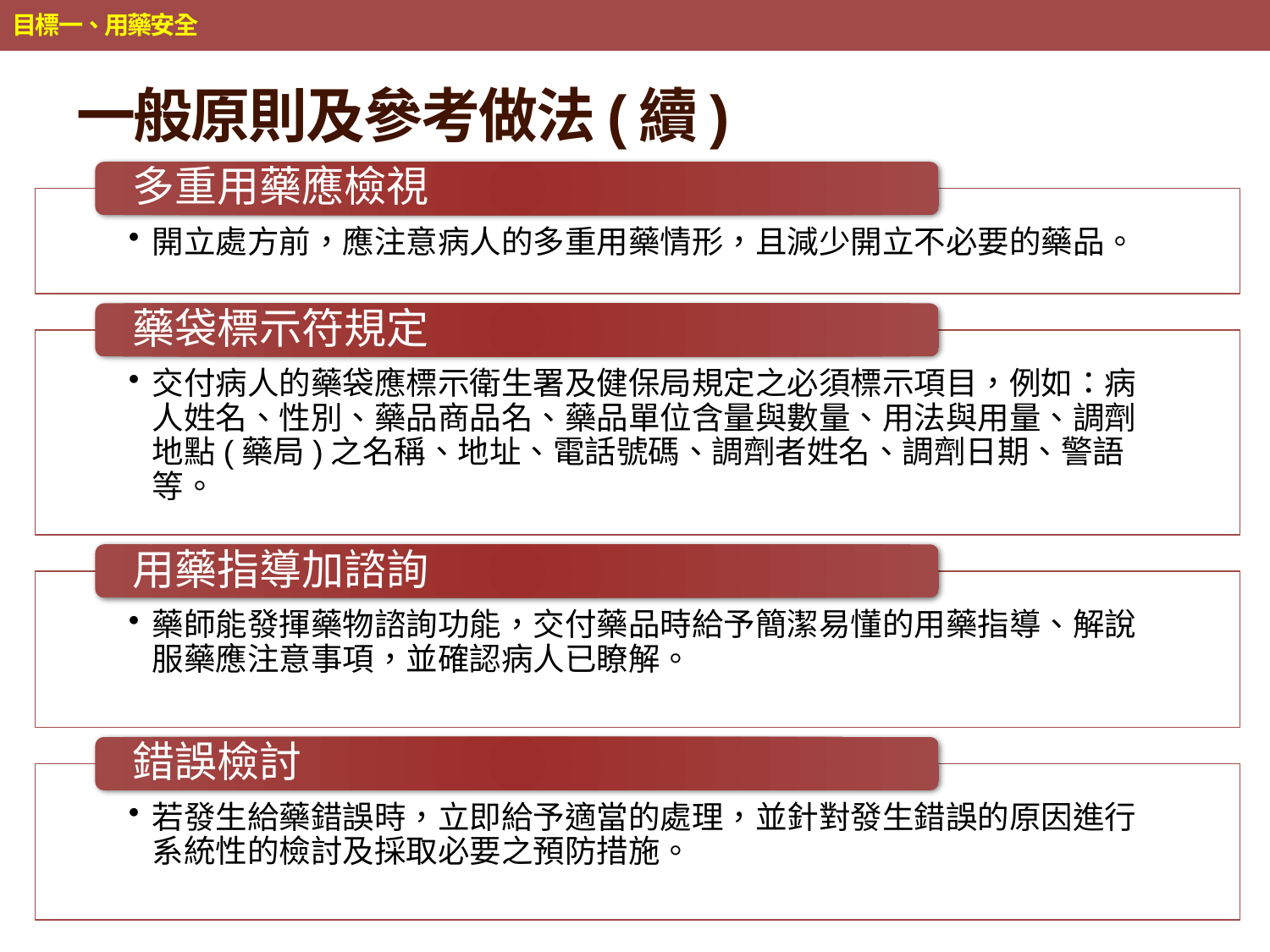

目標一、用藥安全
# 一般原則及參考做法(續)
開立處方前，應注意病人的多重用藥情形，且減少開立不必要的藥品。
多重用藥應檢視
交付病人的藥袋應標示衛生署及健保局規定之必須標示項目，例如：病人姓名、性別、藥品商品名、藥品單位含量與數量、用法與用量、調劑地點(藥局)之名稱、地址、電話號碼、調劑者姓名、調劑日期、警語等。
藥袋標示符規定
藥師能發揮藥物諮詢功能，交付藥品時給予簡潔易懂的用藥指導、解說服藥應注意事項，並確認病人已瞭解。
用藥指導加諮詢
若發生給藥錯誤時，立即給予適當的處理，並針對發生錯誤的原因進行系統性的檢討及採取必要之預防措施。
錯誤檢討